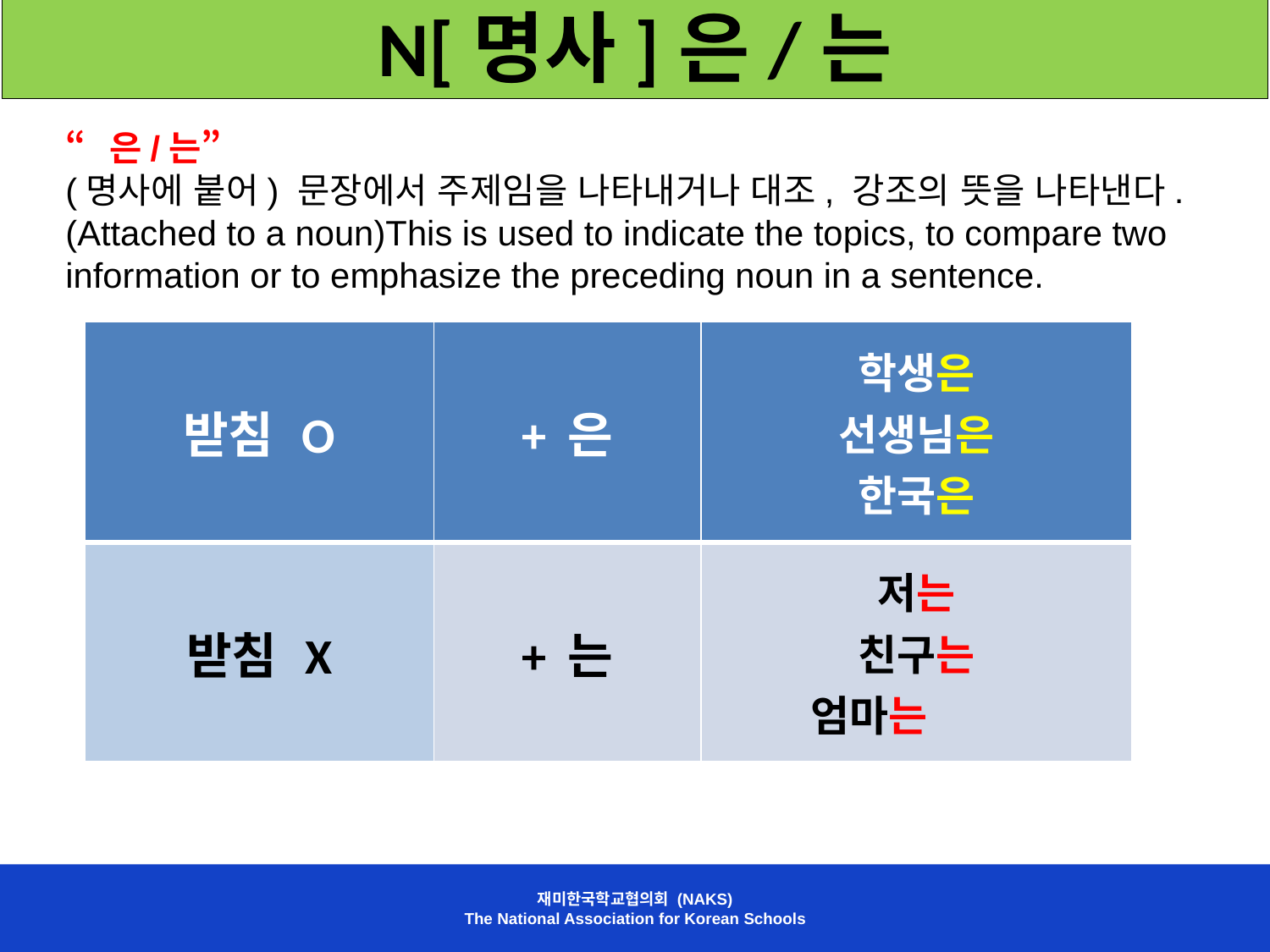

N[명사]은/는
“은/는”
(명사에 붙어) 문장에서 주제임을 나타내거나 대조, 강조의 뜻을 나타낸다.
(Attached to a noun)This is used to indicate the topics, to compare two information or to emphasize the preceding noun in a sentence.
| 받침 O | + 은 | 학생은 선생님은 한국은 |
| --- | --- | --- |
| 받침 X | + 는 | 저는 친구는 엄마는 |
재미한국학교협의회 (NAKS)
The National Association for Korean Schools